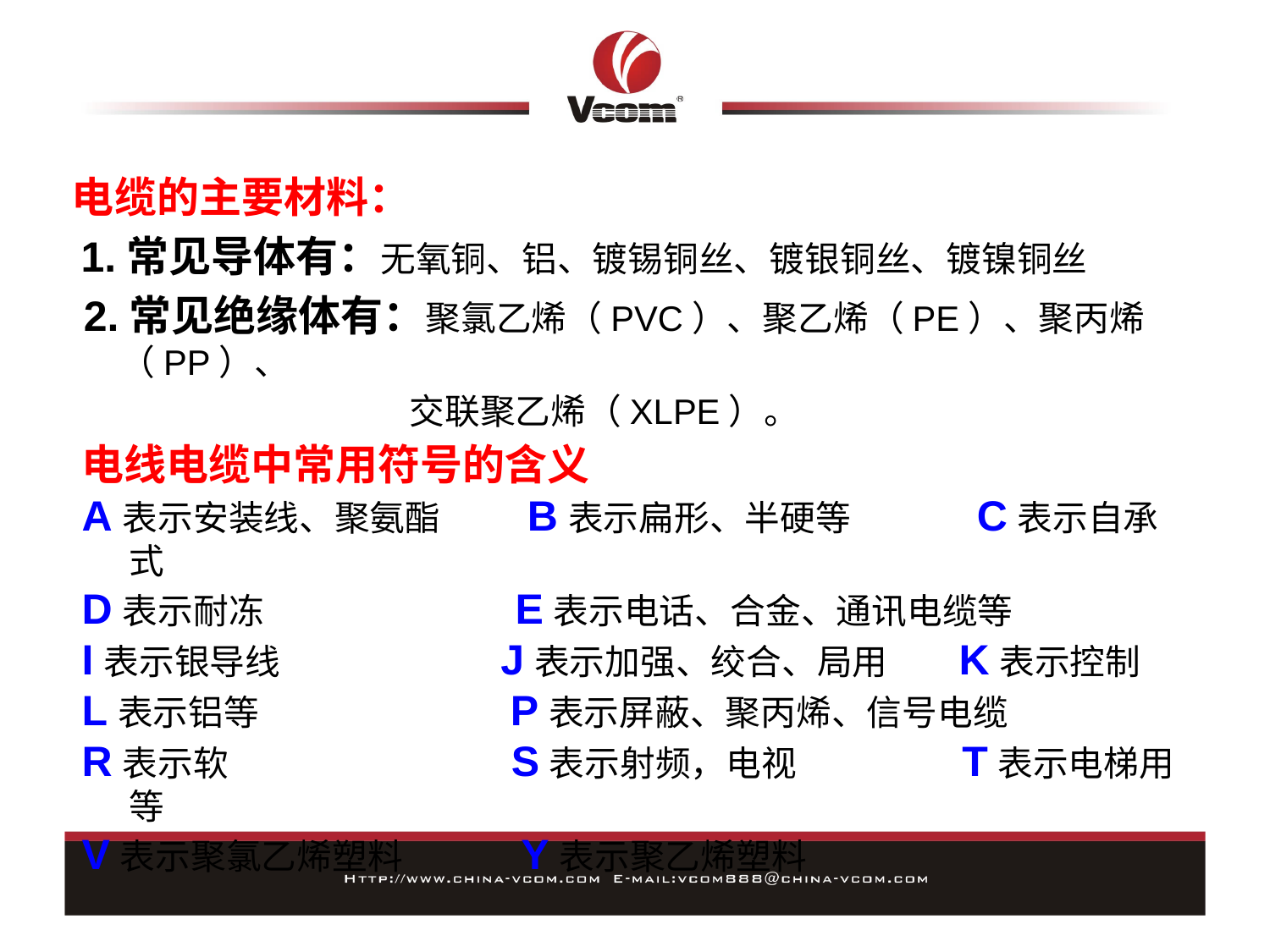

电缆的主要材料：
 1.常见导体有：无氧铜、铝、镀锡铜丝、镀银铜丝、镀镍铜丝
 2.常见绝缘体有：聚氯乙烯（PVC）、聚乙烯（PE）、聚丙烯（PP）、
                                          交联聚乙烯（XLPE）。
电线电缆中常用符号的含义
A表示安装线、聚氨酯          B表示扁形、半硬等               C表示自承式
D表示耐冻                               E表示电话、合金、通讯电缆等
I表示银导线                           J表示加强、绞合、局用        K表示控制
L表示铝等                               P表示屏蔽、聚丙烯、信号电缆
R表示软                                   S表示射频，电视                    T表示电梯用等
V表示聚氯乙烯塑料              Y表示聚乙烯塑料